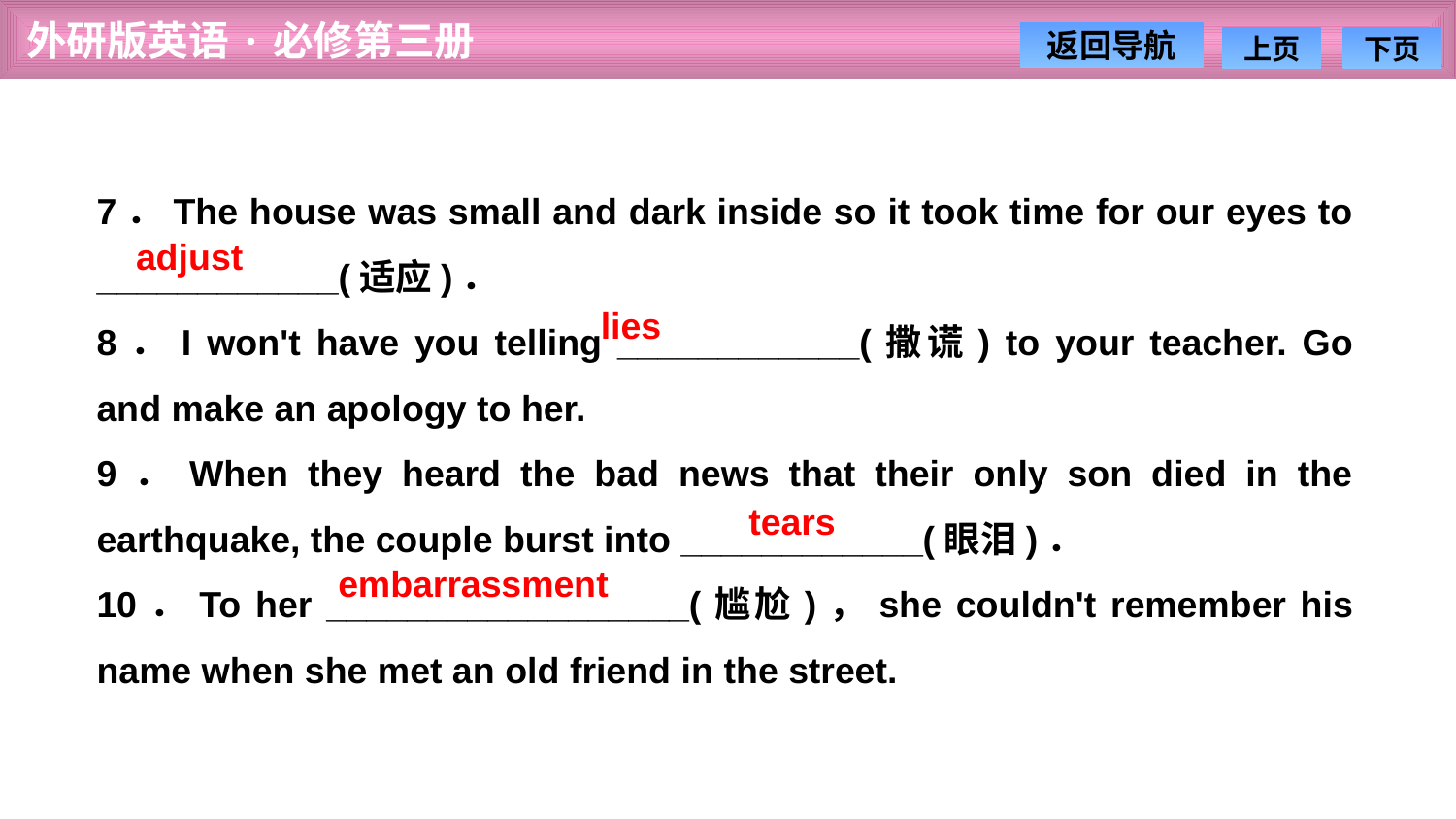

7．The house was small and dark inside so it took time for our eyes to ____________(适应)．
8．I won't have you telling ____________(撒谎) to your teacher. Go and make an apology to her.
9．When they heard the bad news that their only son died in the earthquake, the couple burst into ____________(眼泪)．
10．To her __________________(尴尬)，she couldn't remember his name when she met an old friend in the street.
adjust
lies
tears
embarrassment